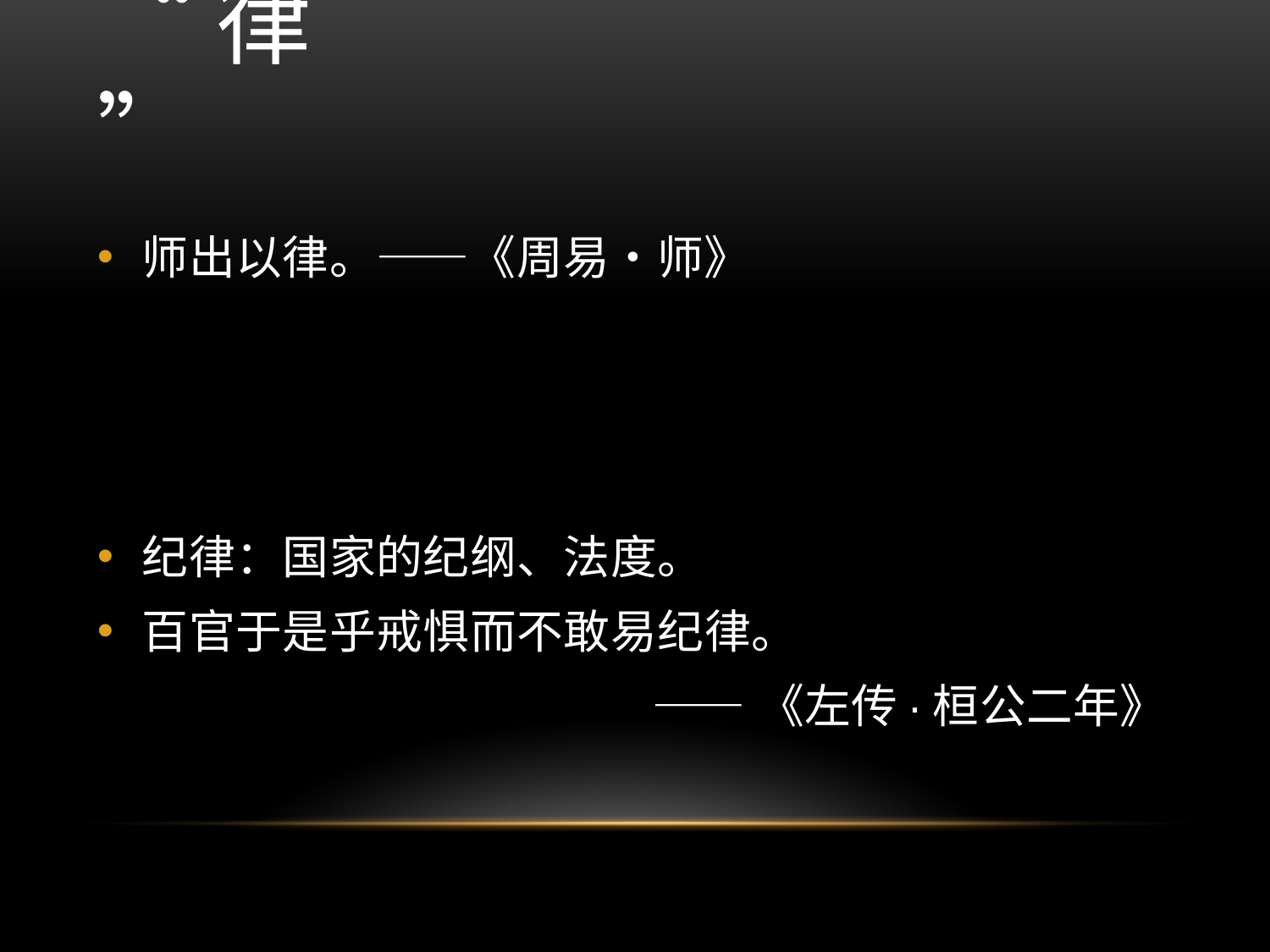

# “律”
师出以律。——《周易•师》

纪律：国家的纪纲、法度。
百官于是乎戒惧而不敢易纪律。
                                                   ——《左传·桓公二年》